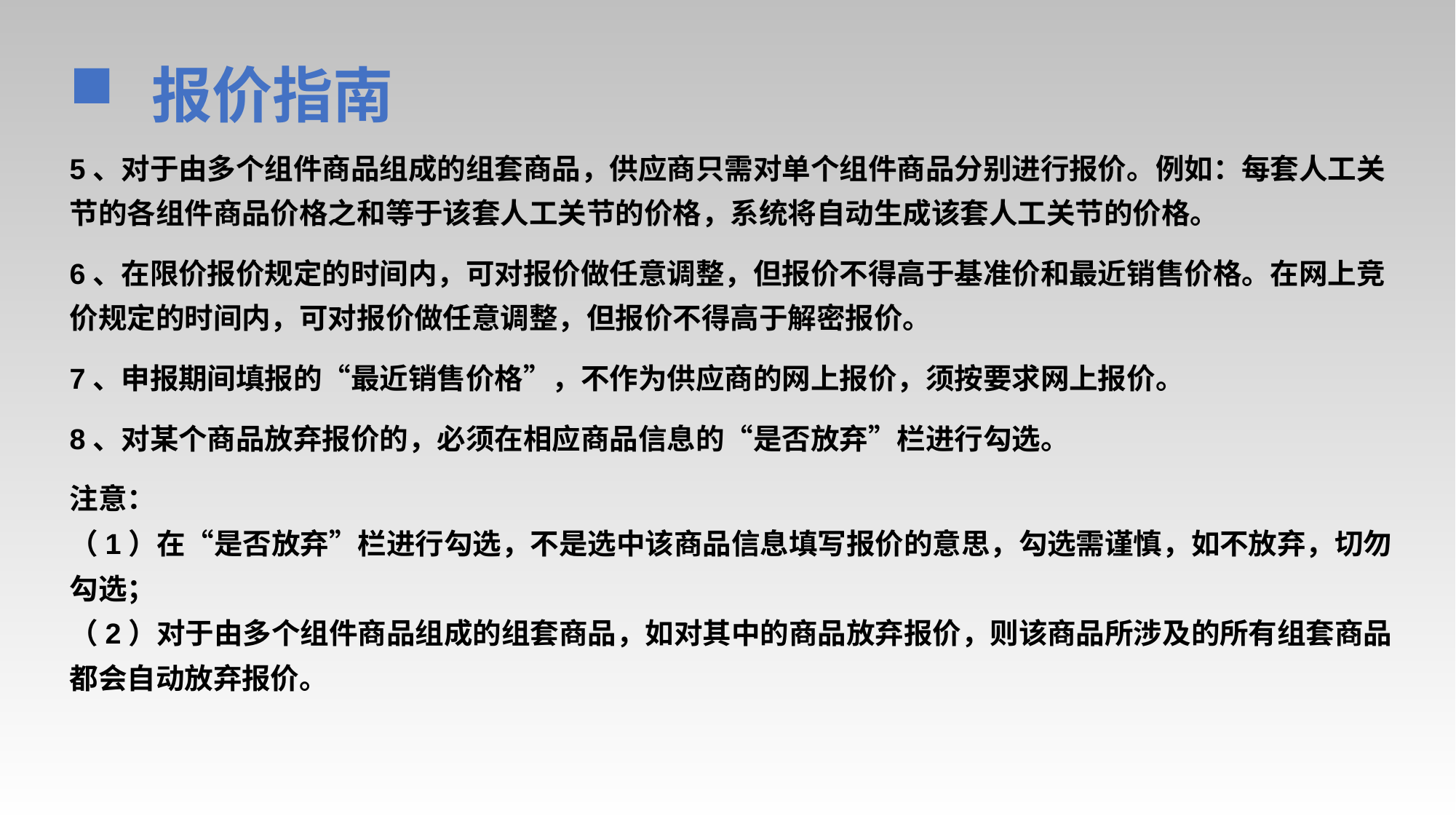

报价指南
5、对于由多个组件商品组成的组套商品，供应商只需对单个组件商品分别进行报价。例如：每套人工关节的各组件商品价格之和等于该套人工关节的价格，系统将自动生成该套人工关节的价格。
6、在限价报价规定的时间内，可对报价做任意调整，但报价不得高于基准价和最近销售价格。在网上竞价规定的时间内，可对报价做任意调整，但报价不得高于解密报价。
7、申报期间填报的“最近销售价格”，不作为供应商的网上报价，须按要求网上报价。
8、对某个商品放弃报价的，必须在相应商品信息的“是否放弃”栏进行勾选。
注意：
（1）在“是否放弃”栏进行勾选，不是选中该商品信息填写报价的意思，勾选需谨慎，如不放弃，切勿勾选；
（2）对于由多个组件商品组成的组套商品，如对其中的商品放弃报价，则该商品所涉及的所有组套商品都会自动放弃报价。